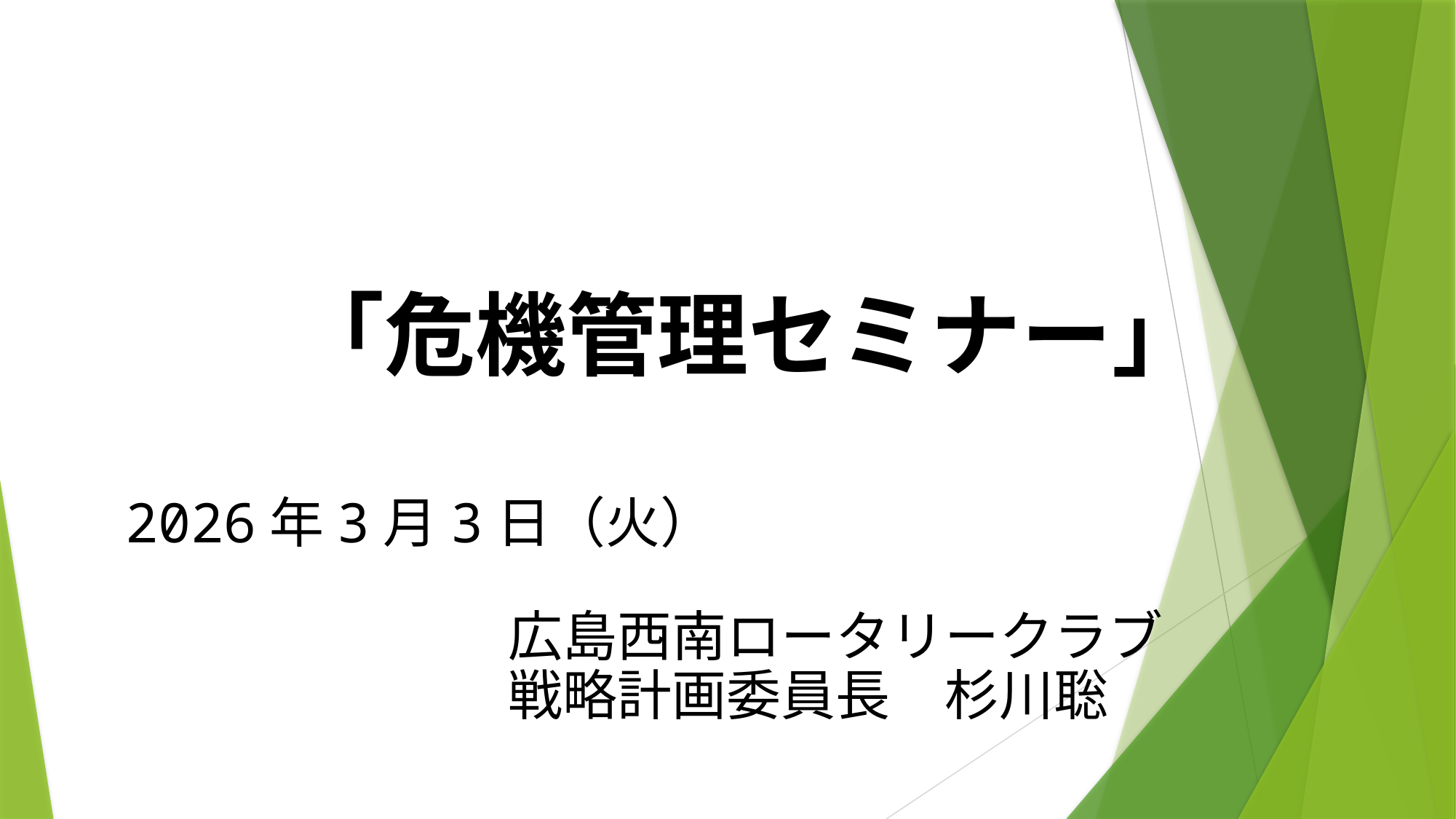

「危機管理セミナー」
2026年3月3日（火）

広島西南ロータリークラブ
戦略計画委員長　杉川聡